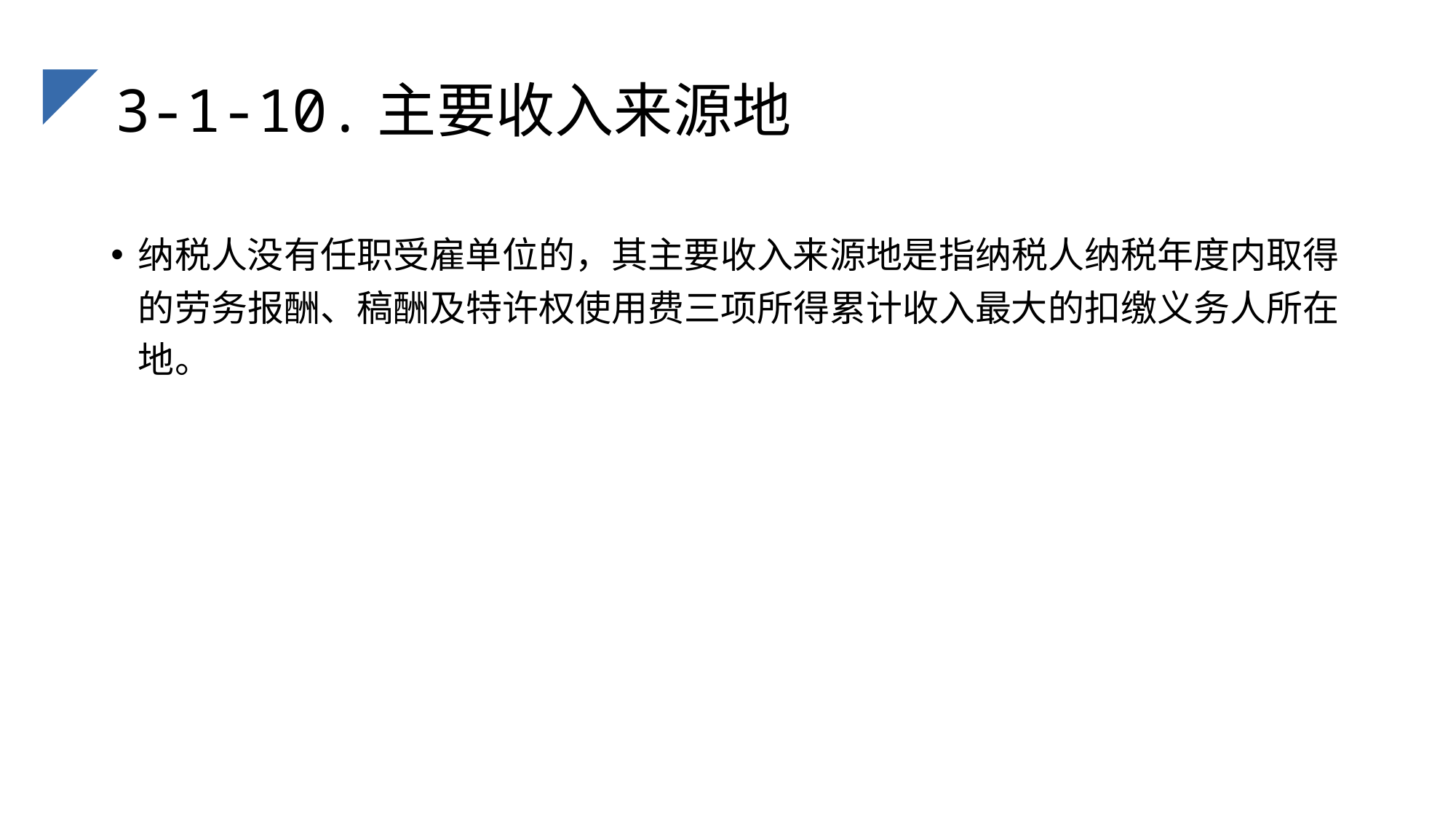

# 3-1-10.主要收入来源地
纳税人没有任职受雇单位的，其主要收入来源地是指纳税人纳税年度内取得的劳务报酬、稿酬及特许权使用费三项所得累计收入最大的扣缴义务人所在地。